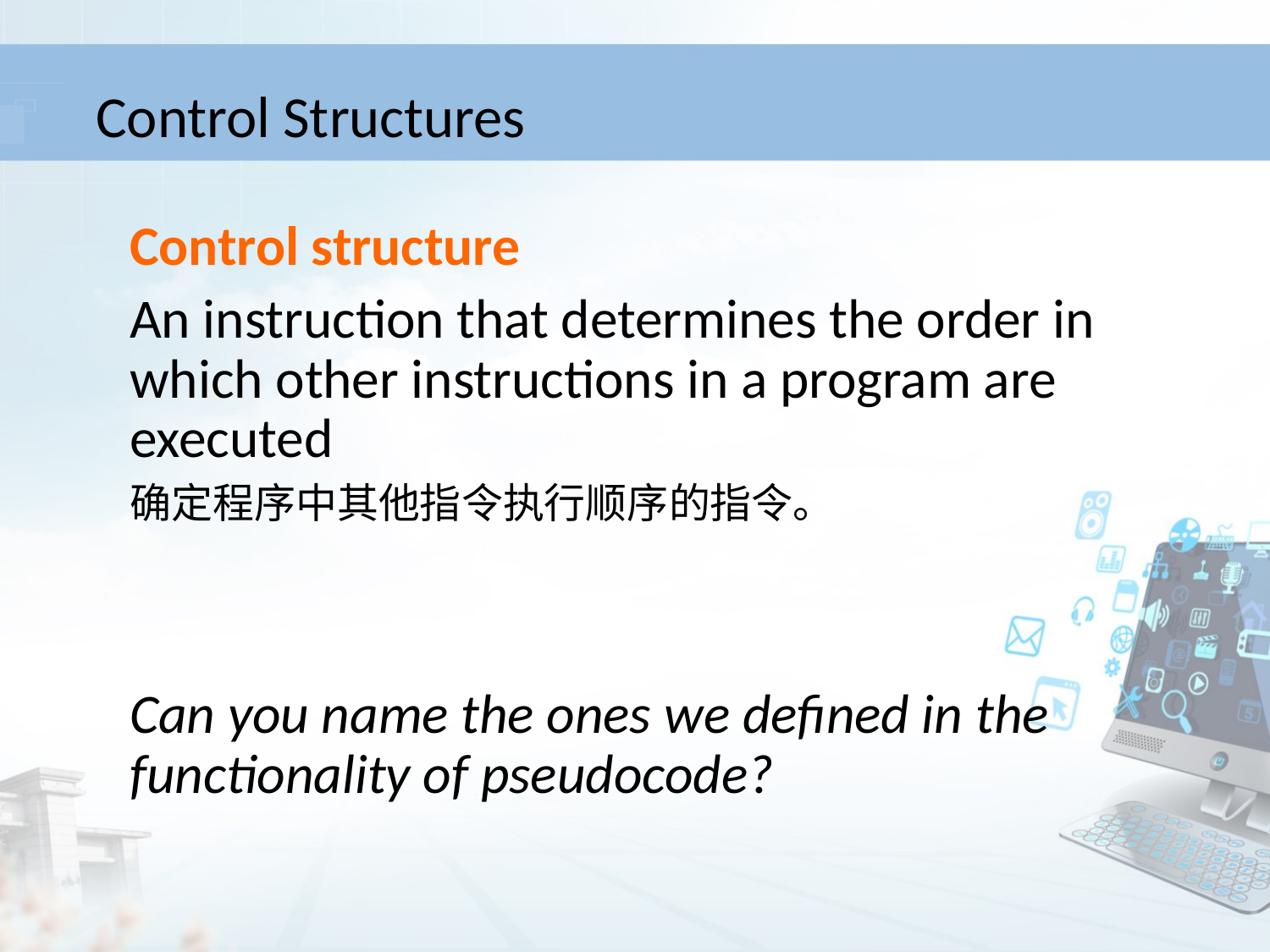

# Control Structures
Control structure
An instruction that determines the order in which other instructions in a program are executed
确定程序中其他指令执行顺序的指令。

Can you name the ones we defined in the functionality of pseudocode?